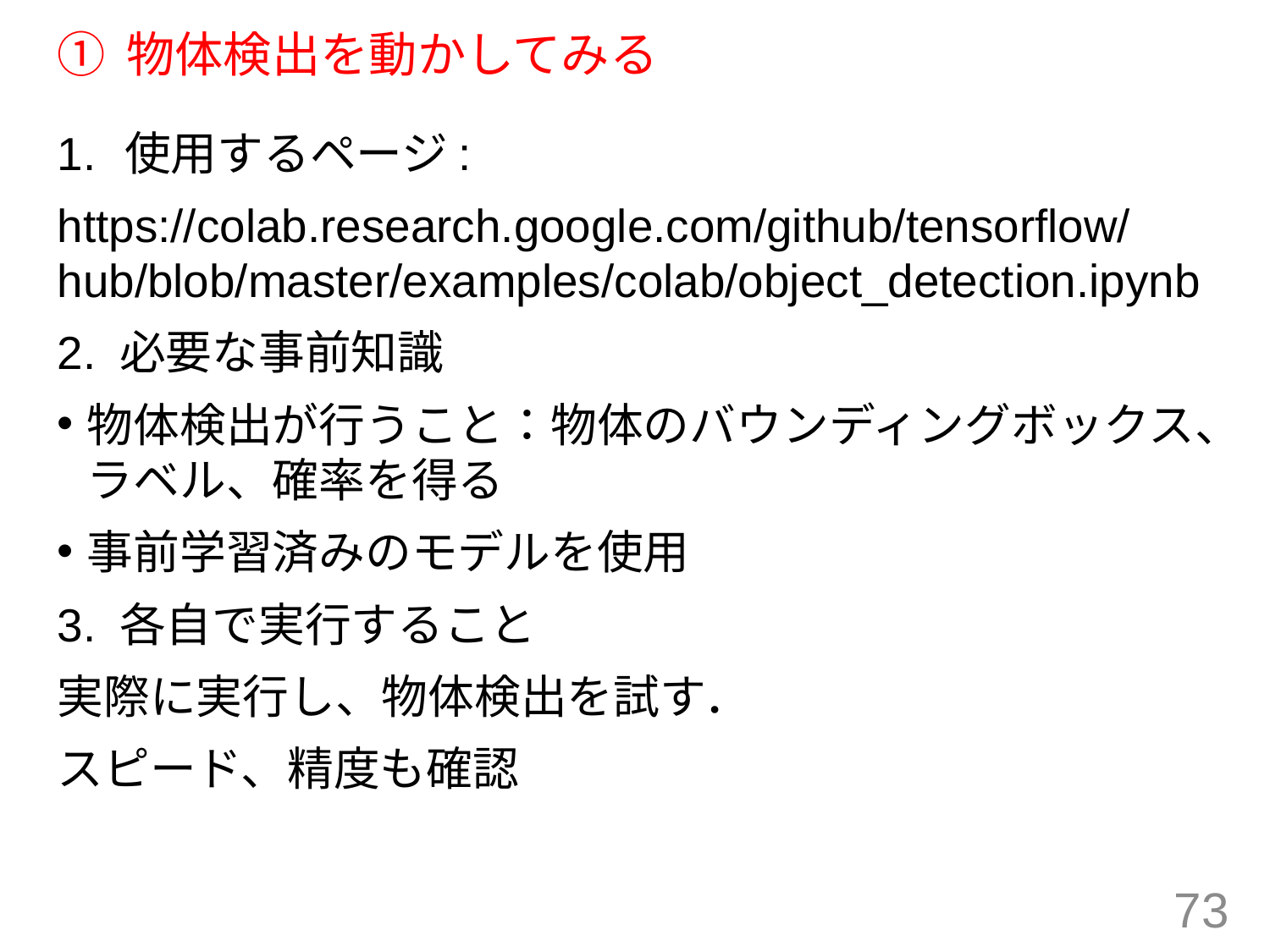

# ① 物体検出を動かしてみる
使用するページ:
https://colab.research.google.com/github/tensorflow/hub/blob/master/examples/colab/object_detection.ipynb
2. 必要な事前知識
物体検出が行うこと：物体のバウンディングボックス、ラベル、確率を得る
事前学習済みのモデルを使用
3. 各自で実行すること
実際に実行し、物体検出を試す．
スピード、精度も確認

73